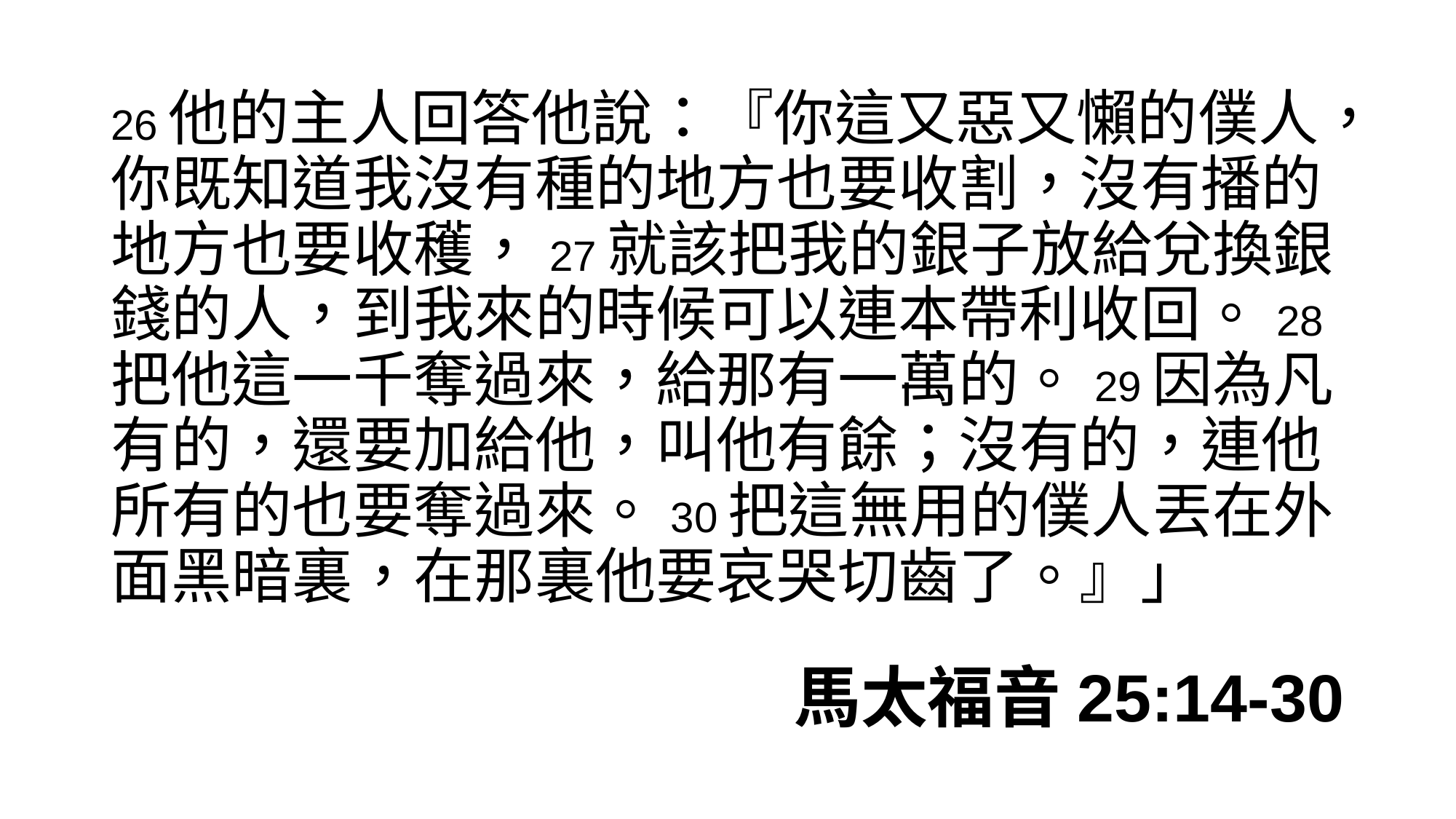

26他的主人回答他說：『你這又惡又懶的僕人，你既知道我沒有種的地方也要收割，沒有播的地方也要收穫，27就該把我的銀子放給兌換銀錢的人，到我來的時候可以連本帶利收回。28把他這一千奪過來，給那有一萬的。29因為凡有的，還要加給他，叫他有餘；沒有的，連他所有的也要奪過來。30把這無用的僕人丟在外面黑暗裏，在那裏他要哀哭切齒了。』」
# 馬太福音25:14-30